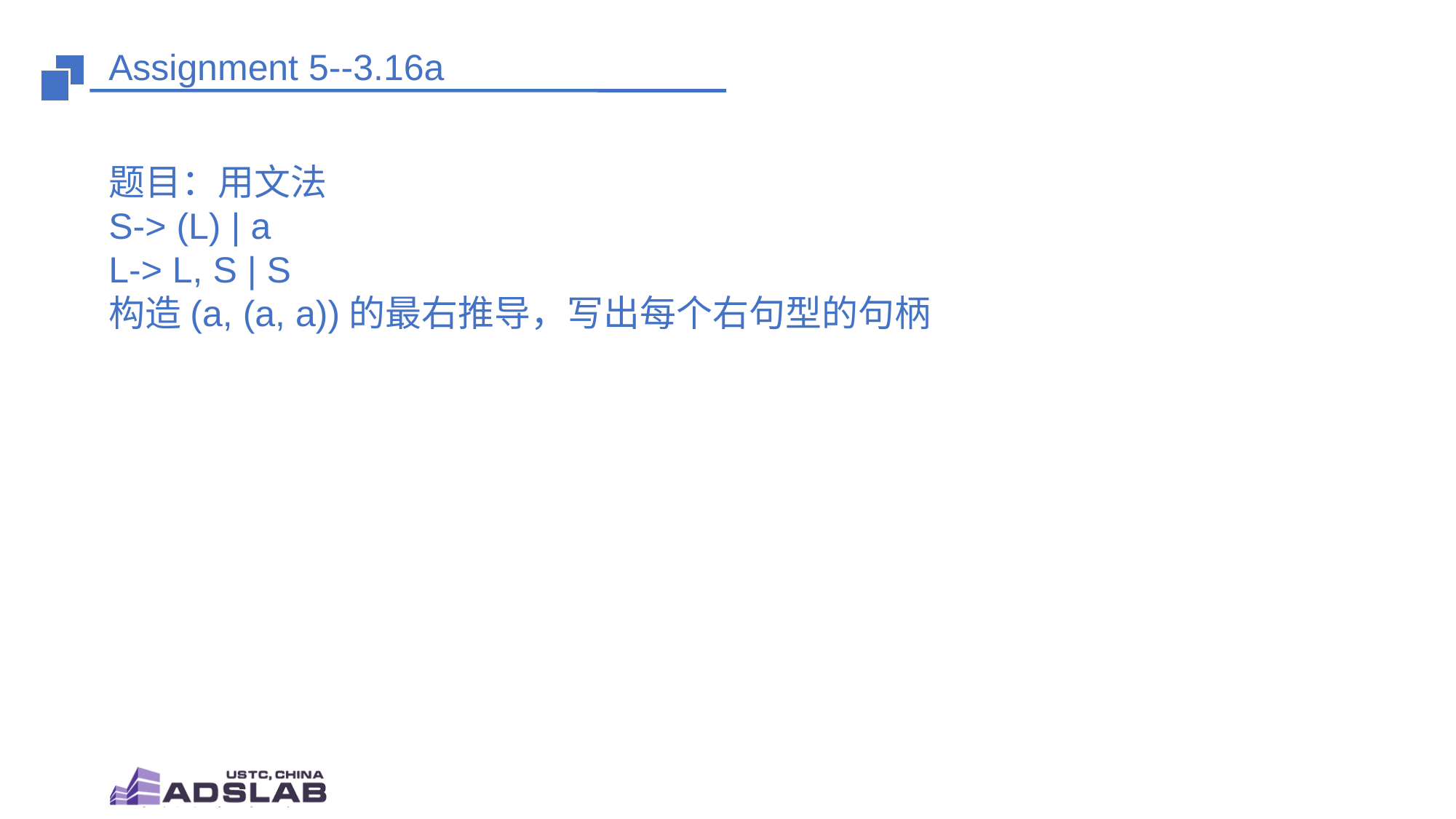

# Assignment 5--3.16a
题目：用文法
S-> (L) | a
L-> L, S | S
构造(a, (a, a))的最右推导，写出每个右句型的句柄